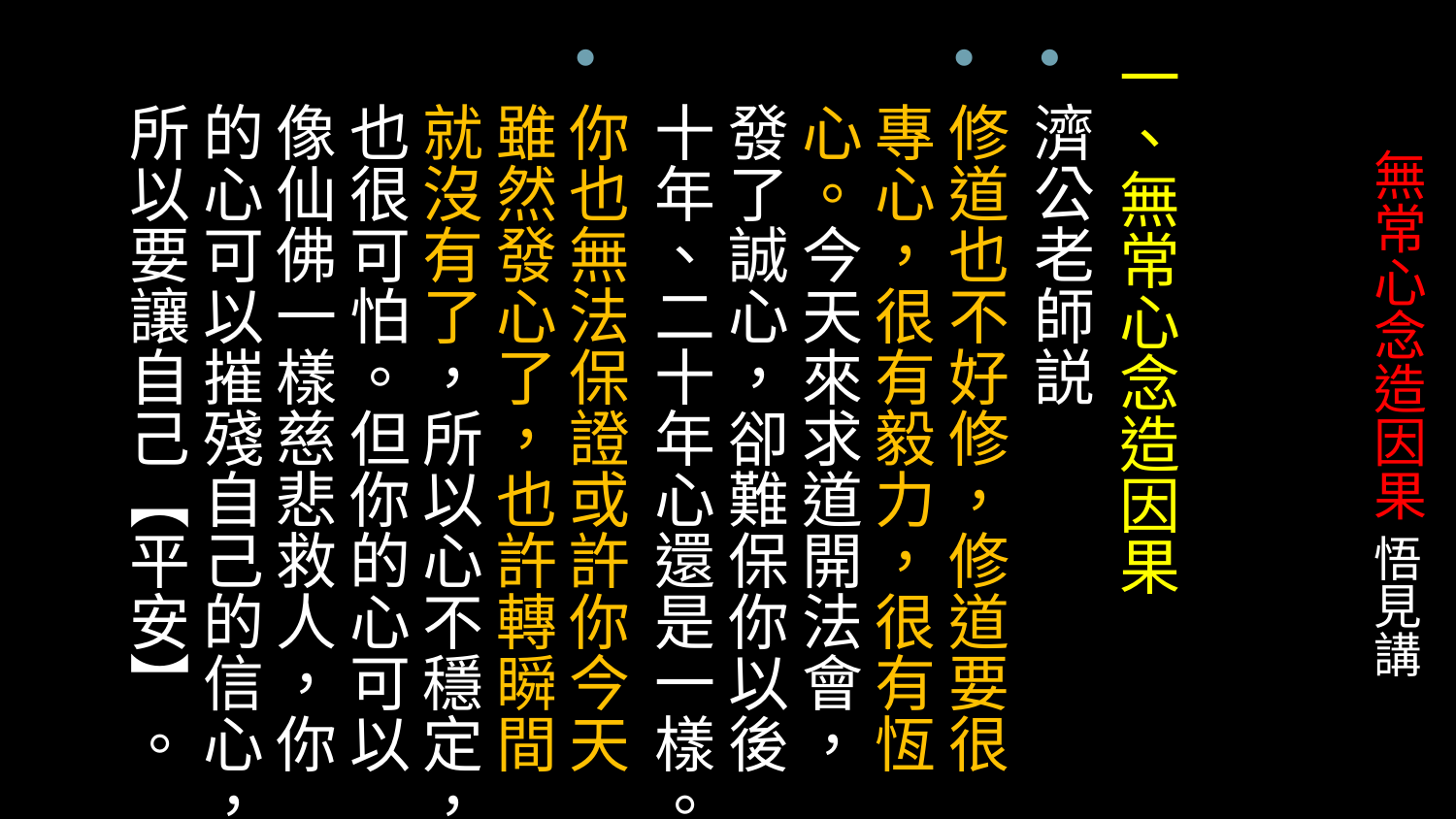

一、無常心念造因果
濟公老師説
修道也不好修，修道要很專心，很有毅力，很有恆心。今天來求道開法會，發了誠心，卻難保你以後十年、二十年心還是一樣。
你也無法保證或許你今天雖然發心了，也許轉瞬間就沒有了，所以心不穩定，也很可怕。但你的心可以像仙佛一樣慈悲救人，你的心可以摧殘自己的信心，所以要讓自己【平安】。

# 無常心念造因果 悟見講